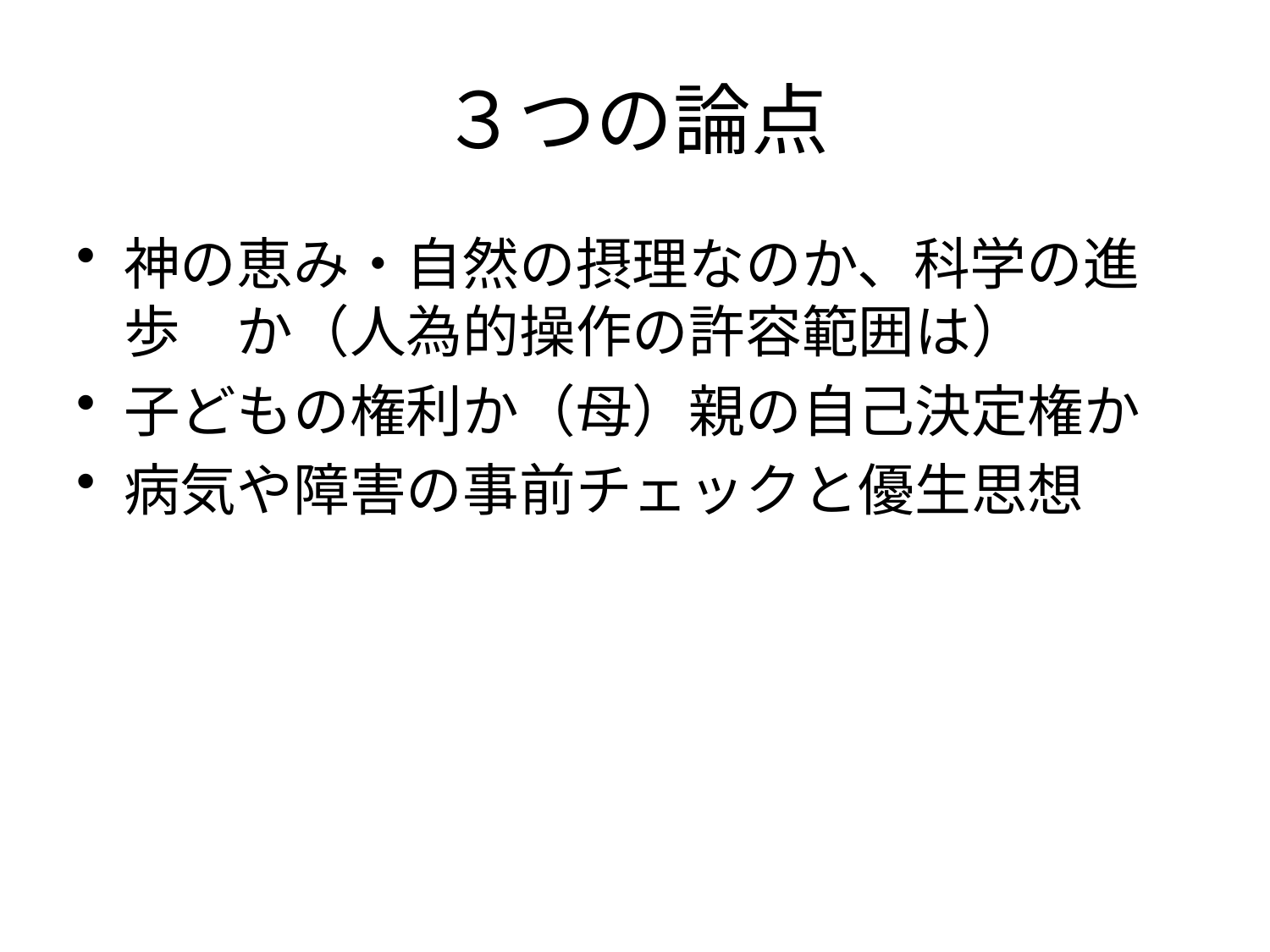

# ３つの論点
神の恵み・自然の摂理なのか、科学の進歩　か（人為的操作の許容範囲は）
子どもの権利か（母）親の自己決定権か
病気や障害の事前チェックと優生思想